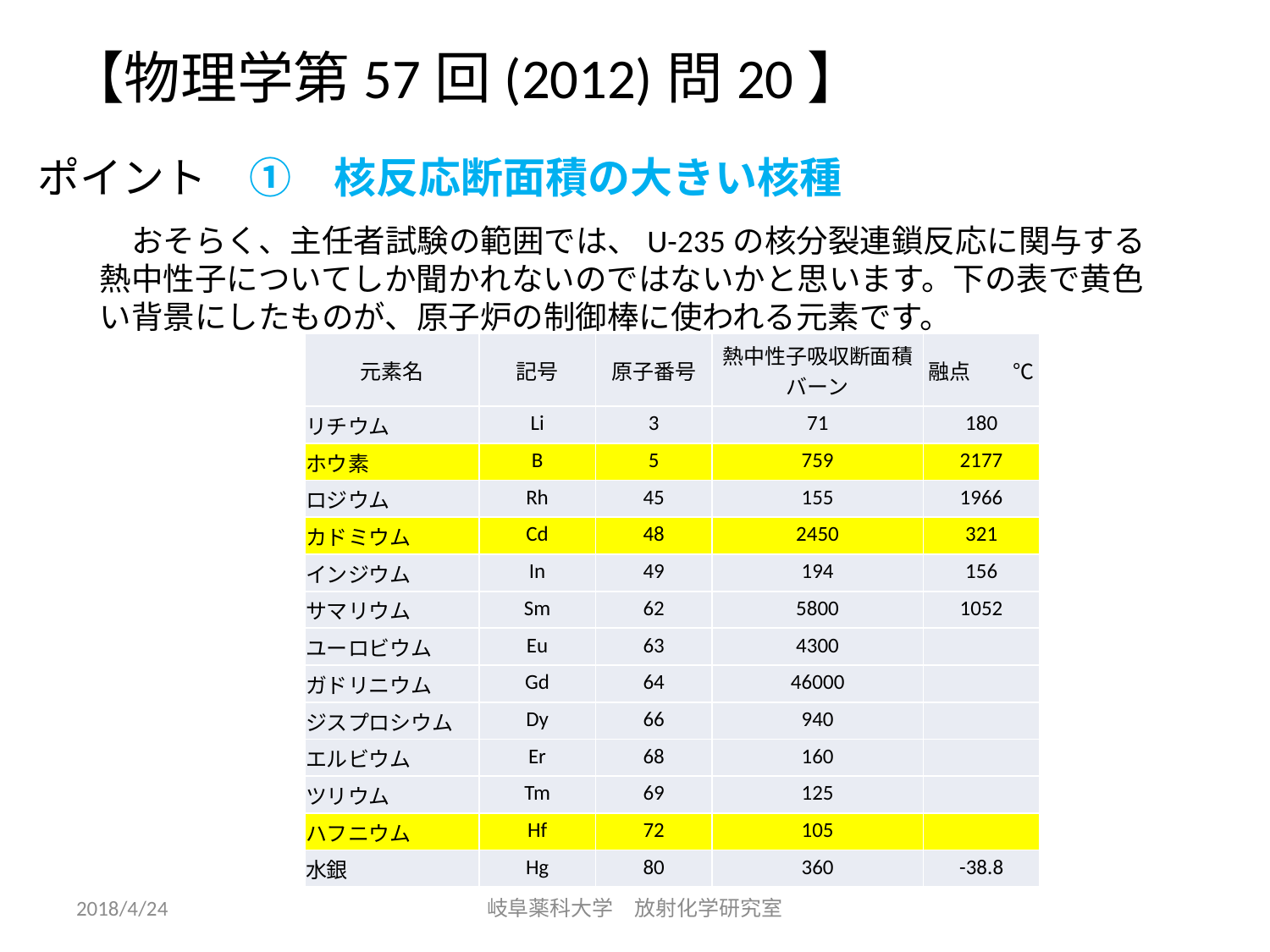

# 【物理学第57回(2012)問20】
ポイント　①　核反応断面積の大きい核種
　おそらく、主任者試験の範囲では、U-235の核分裂連鎖反応に関与する熱中性子についてしか聞かれないのではないかと思います。下の表で黄色い背景にしたものが、原子炉の制御棒に使われる元素です。
| 元素名 | 記号 | 原子番号 | 熱中性子吸収断面積バーン | 融点　　℃ |
| --- | --- | --- | --- | --- |
| リチウム | Li | 3 | 71 | 180 |
| ホウ素 | B | 5 | 759 | 2177 |
| ロジウム | Rh | 45 | 155 | 1966 |
| カドミウム | Cd | 48 | 2450 | 321 |
| インジウム | In | 49 | 194 | 156 |
| サマリウム | Sm | 62 | 5800 | 1052 |
| ユーロビウム | Eu | 63 | 4300 |  |
| ガドリニウム | Gd | 64 | 46000 |  |
| ジスプロシウム | Dy | 66 | 940 |  |
| エルビウム | Er | 68 | 160 |  |
| ツリウム | Tm | 69 | 125 |  |
| ハフニウム | Hf | 72 | 105 |  |
| 水銀 | Hg | 80 | 360 | -38.8 |
2018/4/24
岐阜薬科大学　放射化学研究室